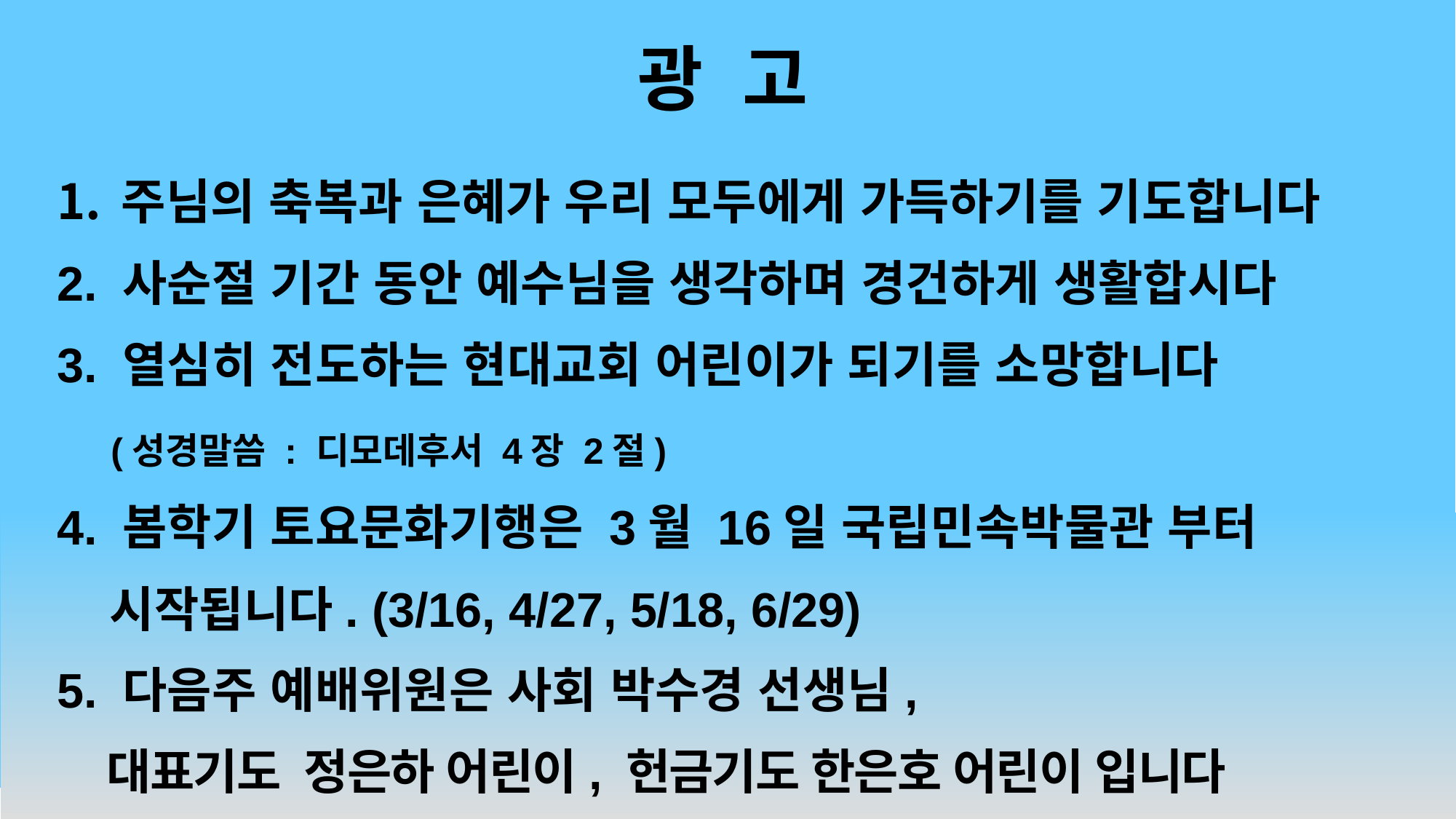

# 광  고
주님의 축복과 은혜가 우리 모두에게 가득하기를 기도합니다
2. 사순절 기간 동안 예수님을 생각하며 경건하게 생활합시다
3. 열심히 전도하는 현대교회 어린이가 되기를 소망합니다
    (성경말씀 : 디모데후서 4장 2절)
4. 봄학기 토요문화기행은 3월 16일 국립민속박물관 부터
   시작됩니다. (3/16, 4/27, 5/18, 6/29)
5. 다음주 예배위원은 사회 박수경 선생님,
   대표기도  정은하 어린이, 헌금기도 한은호 어린이 입니다